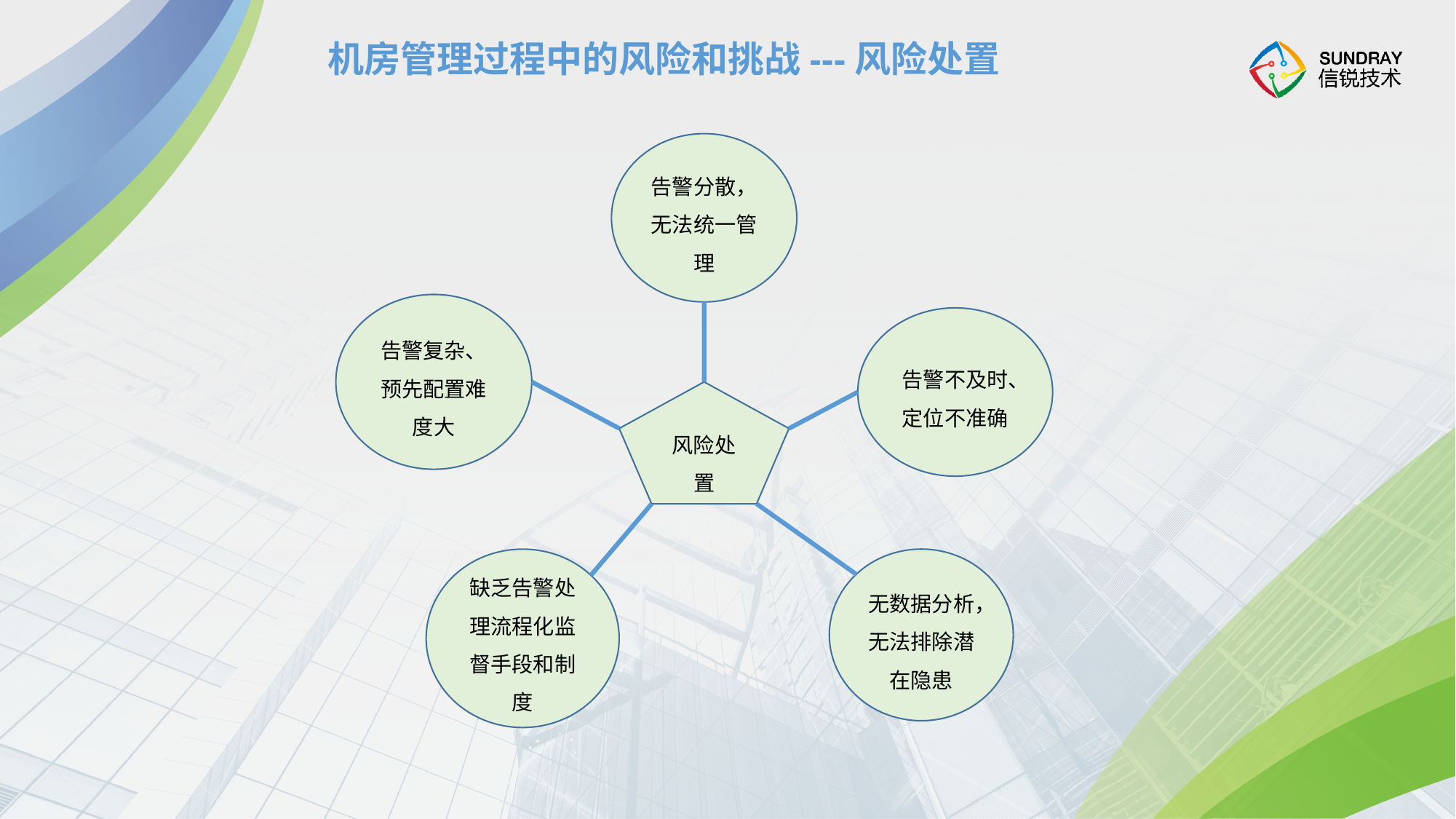

# 机房管理过程中的风险和挑战---风险处置
告警分散，无法统一管理
告警复杂、预先配置难度大
告警不及时、定位不准确
风险处置
缺乏告警处理流程化监督手段和制度
无数据分析，无法排除潜在隐患